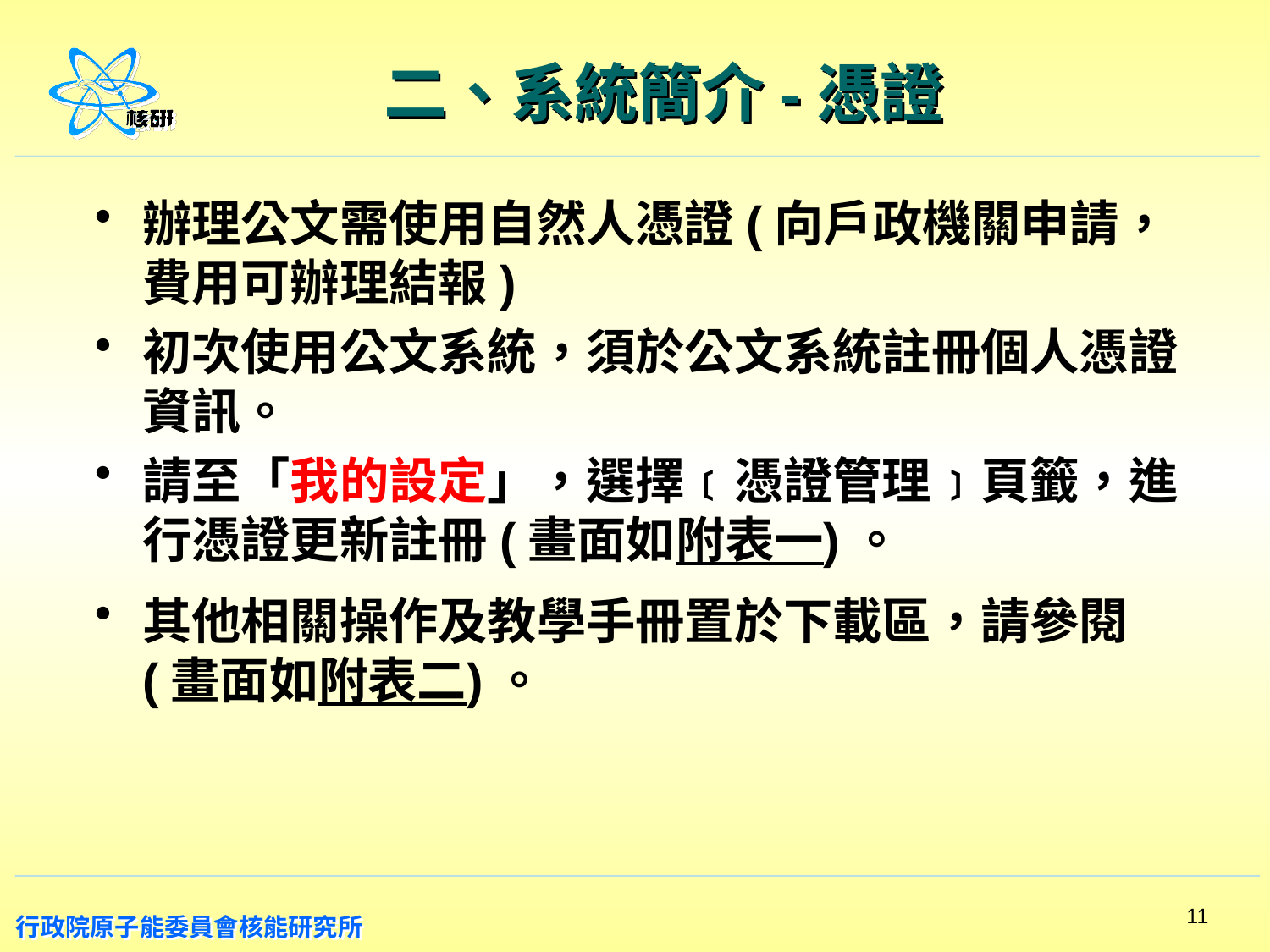

# 二、系統簡介-憑證
辦理公文需使用自然人憑證(向戶政機關申請，費用可辦理結報)
初次使用公文系統，須於公文系統註冊個人憑證資訊。
請至「我的設定」，選擇﹝憑證管理﹞頁籤，進行憑證更新註冊(畫面如附表一)。
其他相關操作及教學手冊置於下載區，請參閱(畫面如附表二)。
11